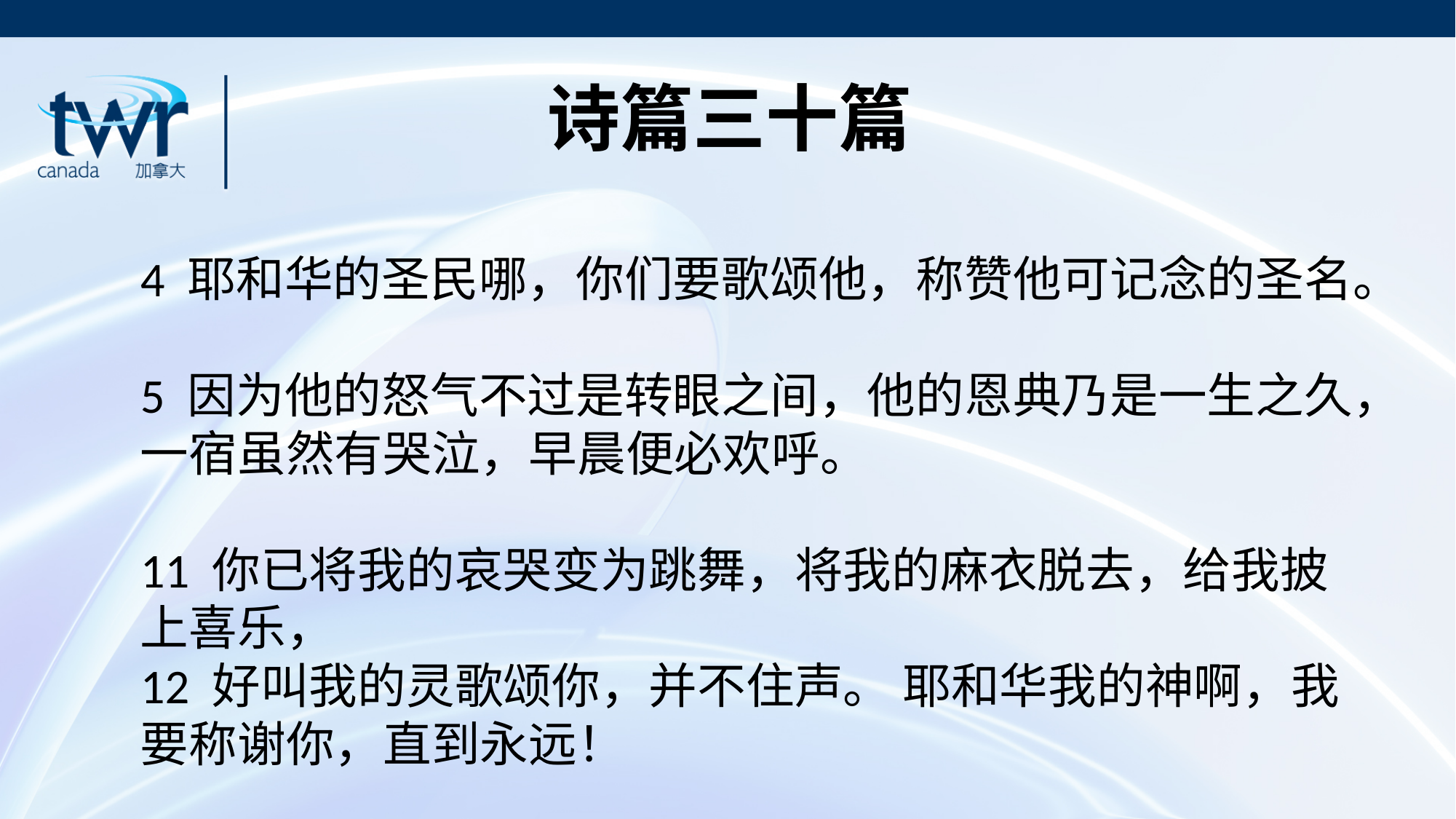

诗篇三十篇
4 耶和华的圣民哪，你们要歌颂他，称赞他可记念的圣名。
5 因为他的怒气不过是转眼之间，他的恩典乃是一生之久，一宿虽然有哭泣，早晨便必欢呼。

11 你已将我的哀哭变为跳舞，将我的麻衣脱去，给我披上喜乐，
12 好叫我的灵歌颂你，并不住声。 耶和华我的神啊，我要称谢你，直到永远！